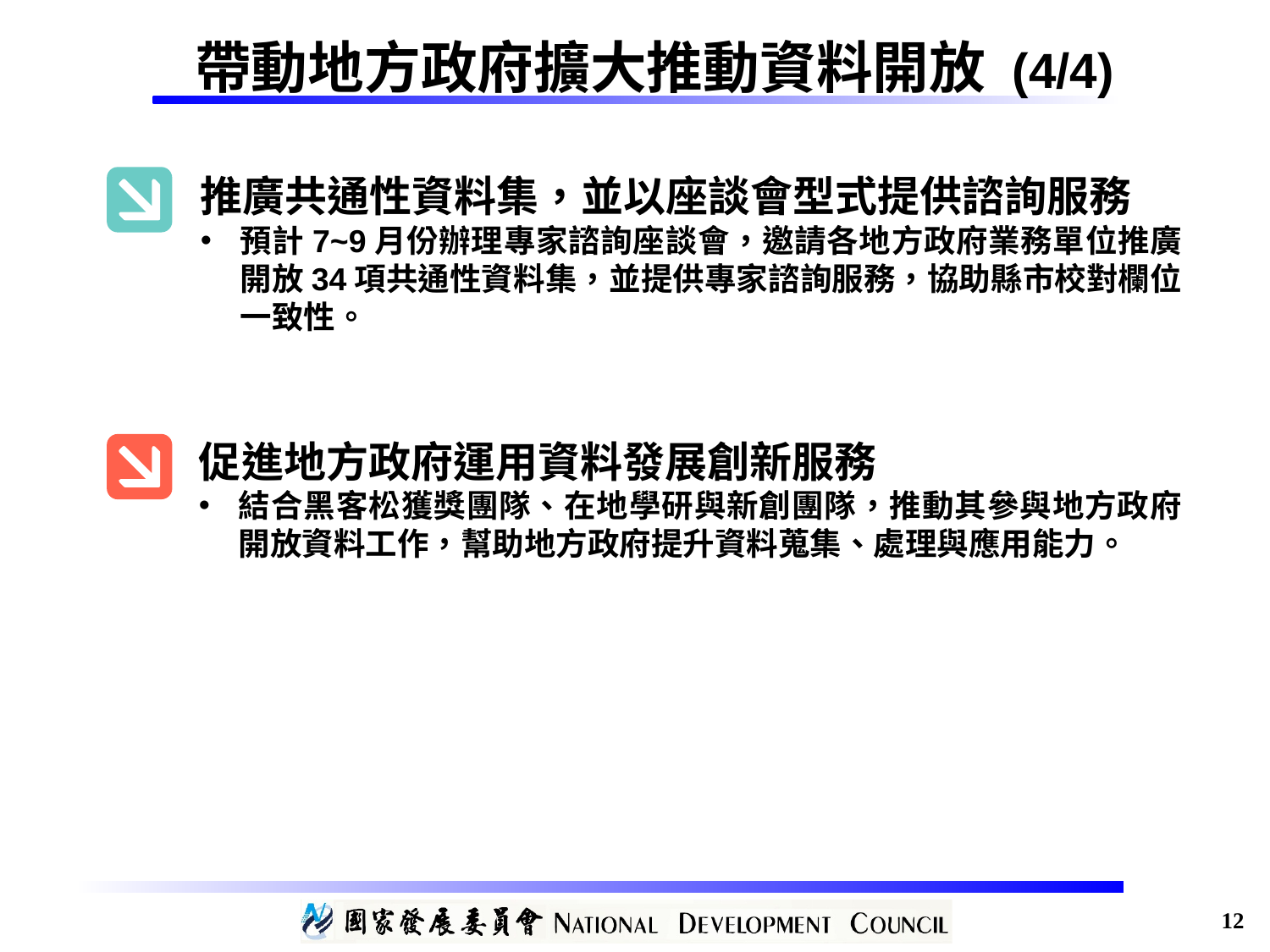

帶動地方政府擴大推動資料開放 (4/4)
推廣共通性資料集，並以座談會型式提供諮詢服務
預計7~9月份辦理專家諮詢座談會，邀請各地方政府業務單位推廣開放34項共通性資料集，並提供專家諮詢服務，協助縣市校對欄位一致性。

促進地方政府運用資料發展創新服務
結合黑客松獲獎團隊、在地學研與新創團隊，推動其參與地方政府開放資料工作，幫助地方政府提升資料蒐集、處理與應用能力。

12